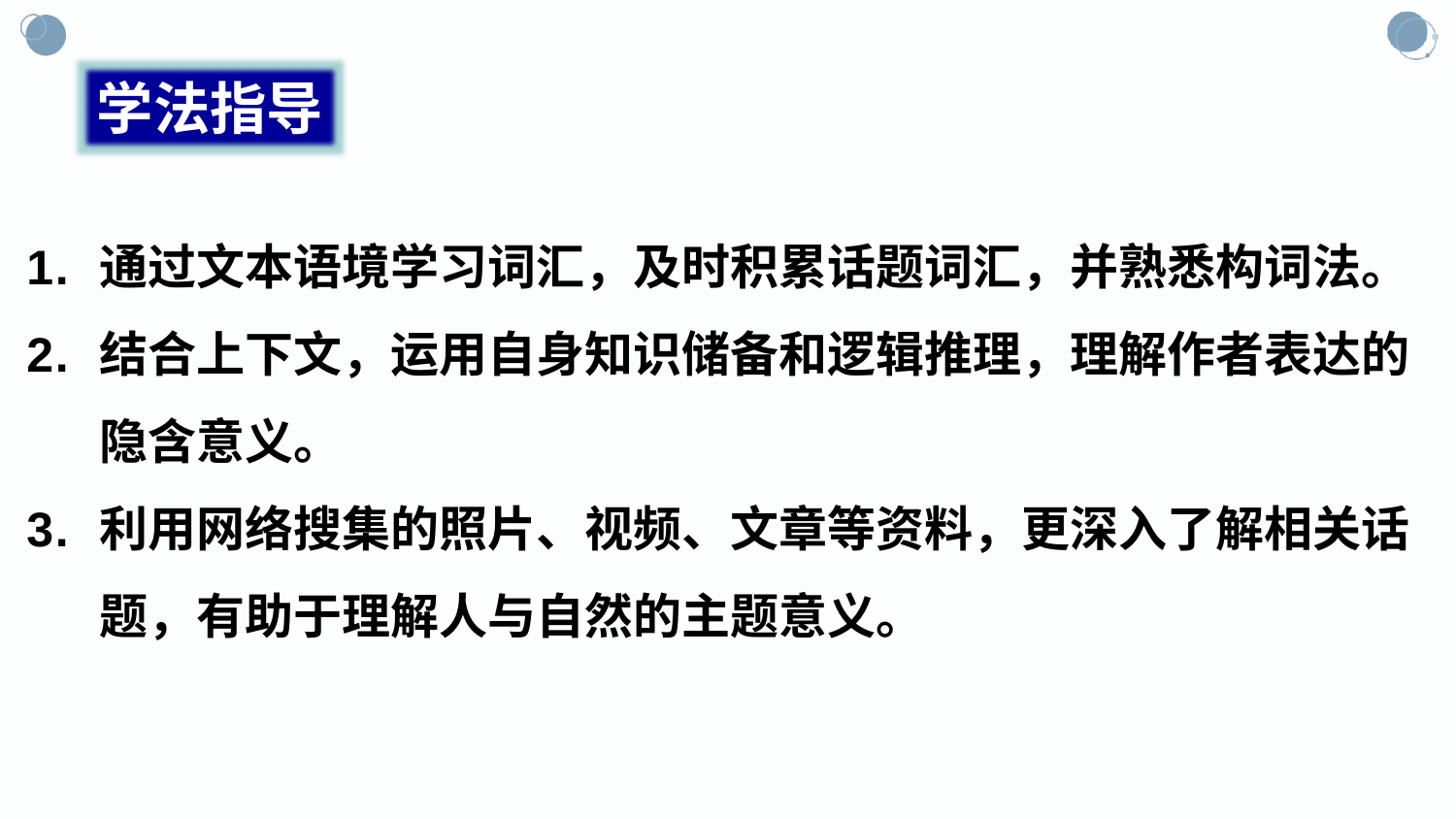

学法指导
通过文本语境学习词汇，及时积累话题词汇，并熟悉构词法。
结合上下文，运用自身知识储备和逻辑推理，理解作者表达的隐含意义。
利用网络搜集的照片、视频、文章等资料，更深入了解相关话题，有助于理解人与自然的主题意义。